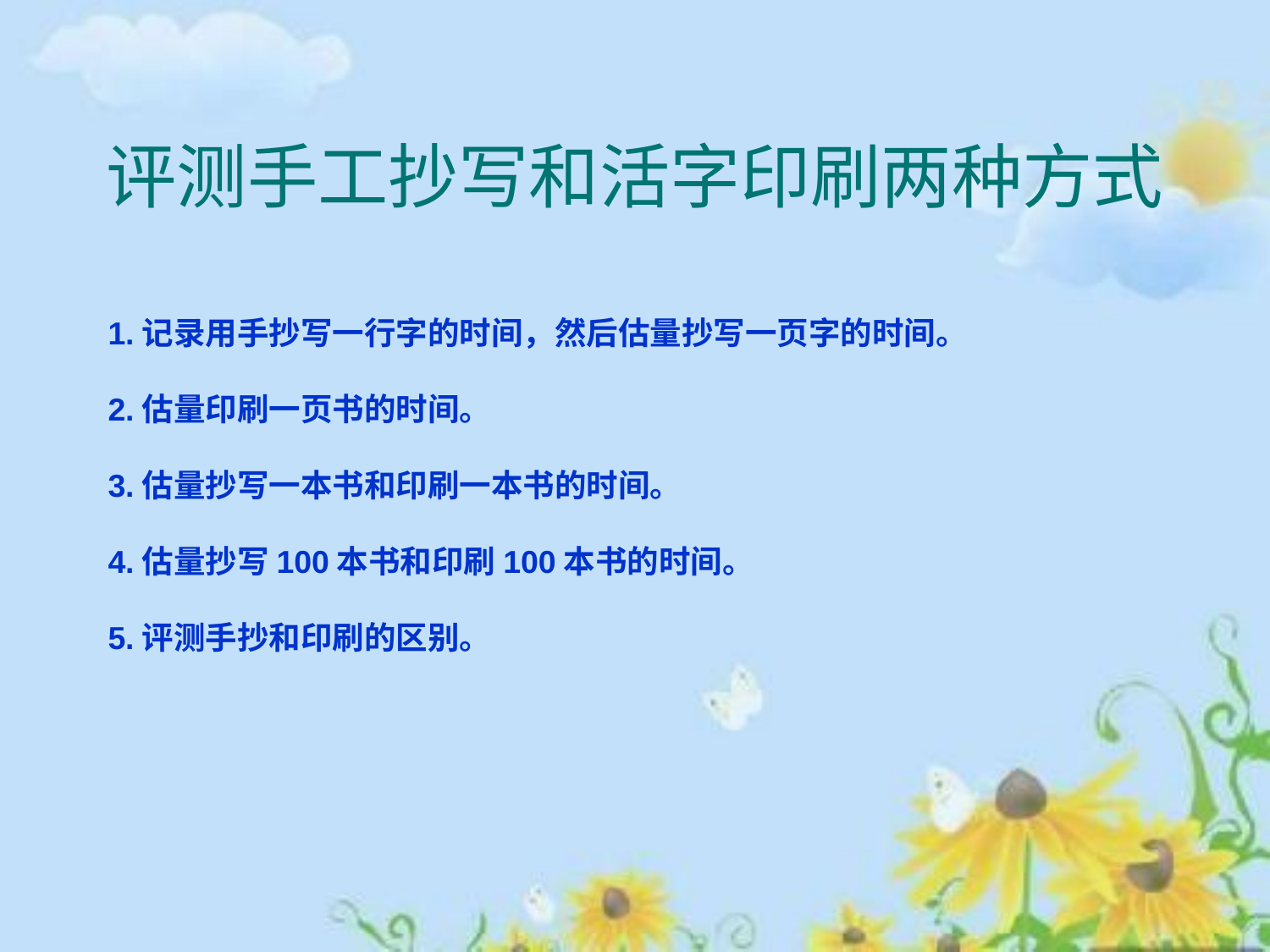

# 评测手工抄写和活字印刷两种方式
1.记录用手抄写一行字的时间，然后估量抄写一页字的时间。

2.估量印刷一页书的时间。

3.估量抄写一本书和印刷一本书的时间。

4.估量抄写100本书和印刷100本书的时间。

5.评测手抄和印刷的区别。